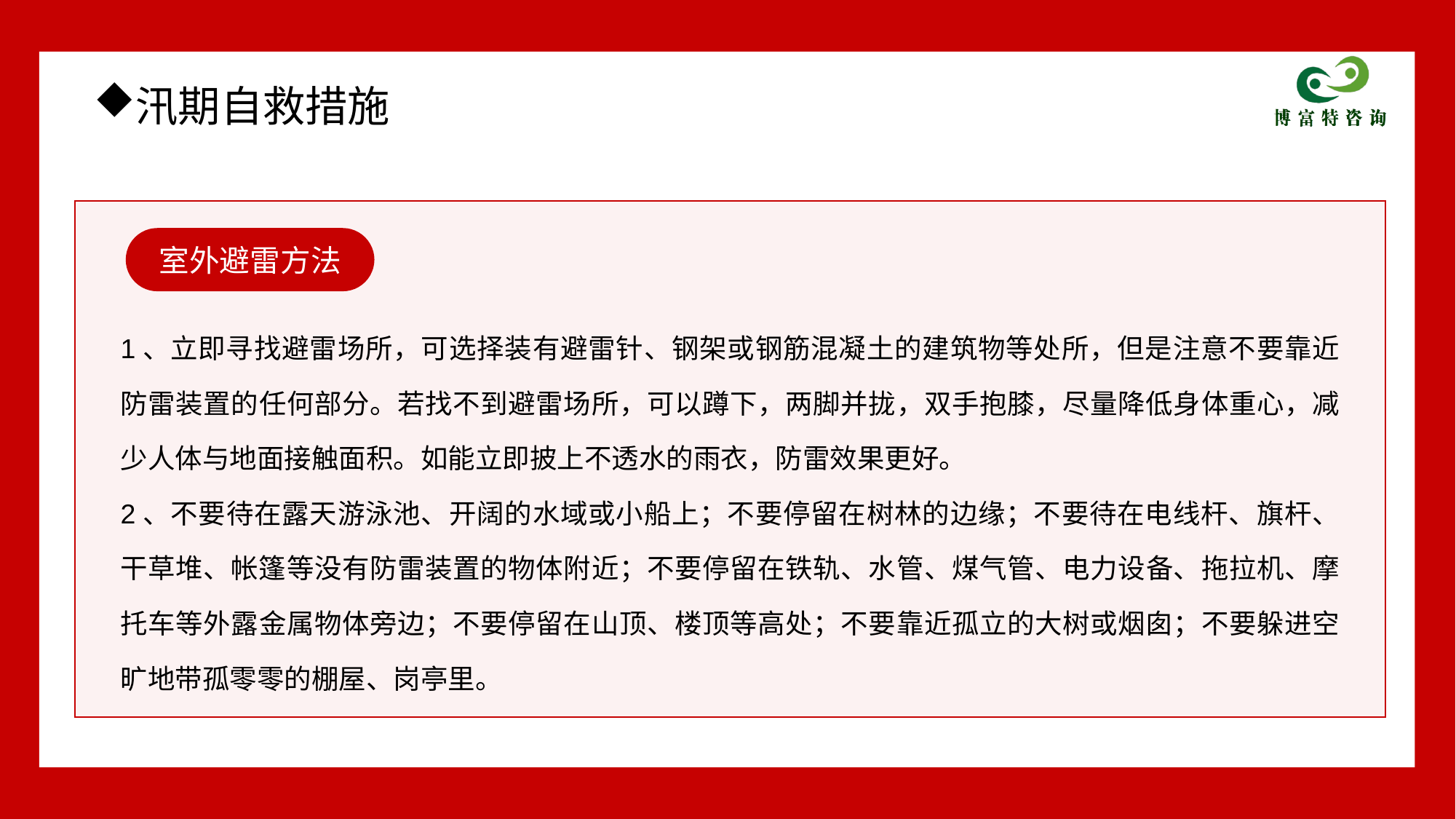

汛期自救措施

室外避雷方法
1、立即寻找避雷场所，可选择装有避雷针、钢架或钢筋混凝土的建筑物等处所，但是注意不要靠近防雷装置的任何部分。若找不到避雷场所，可以蹲下，两脚并拢，双手抱膝，尽量降低身体重心，减少人体与地面接触面积。如能立即披上不透水的雨衣，防雷效果更好。
2、不要待在露天游泳池、开阔的水域或小船上；不要停留在树林的边缘；不要待在电线杆、旗杆、干草堆、帐篷等没有防雷装置的物体附近；不要停留在铁轨、水管、煤气管、电力设备、拖拉机、摩托车等外露金属物体旁边；不要停留在山顶、楼顶等高处；不要靠近孤立的大树或烟囱；不要躲进空旷地带孤零零的棚屋、岗亭里。